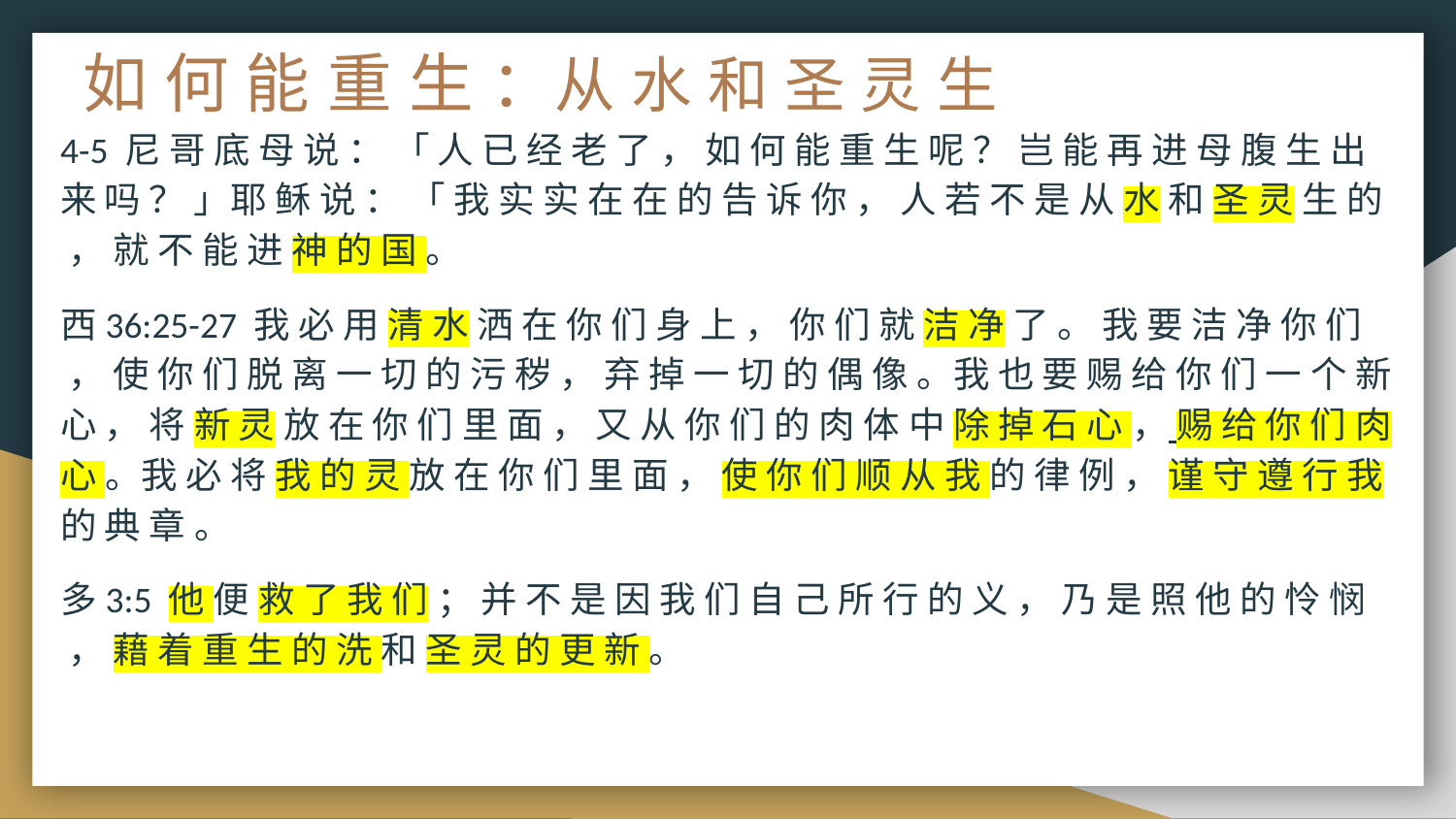

# 如 何 能 重 生 ：从 水 和 圣 灵 生
4-5 尼 哥 底 母 说 ： 「 人 已 经 老 了 ， 如 何 能 重 生 呢 ？ 岂 能 再 进 母 腹 生 出 来 吗 ？ 」耶 稣 说 ： 「 我 实 实 在 在 的 告 诉 你 ， 人 若 不 是 从 水 和 圣 灵 生 的 ， 就 不 能 进 神 的 国 。
西36:25-27 我 必 用 清 水 洒 在 你 们 身 上 ， 你 们 就 洁 净 了 。 我 要 洁 净 你 们 ， 使 你 们 脱 离 一 切 的 污 秽 ， 弃 掉 一 切 的 偶 像 。我 也 要 赐 给 你 们 一 个 新 心 ， 将 新 灵 放 在 你 们 里 面 ， 又 从 你 们 的 肉 体 中 除 掉 石 心 ， 赐 给 你 们 肉 心 。我 必 将 我 的 灵 放 在 你 们 里 面 ， 使 你 们 顺 从 我 的 律 例 ， 谨 守 遵 行 我 的 典 章 。
多3:5 他 便 救 了 我 们 ； 并 不 是 因 我 们 自 己 所 行 的 义 ， 乃 是 照 他 的 怜 悯 ， 藉 着 重 生 的 洗 和 圣 灵 的 更 新 。